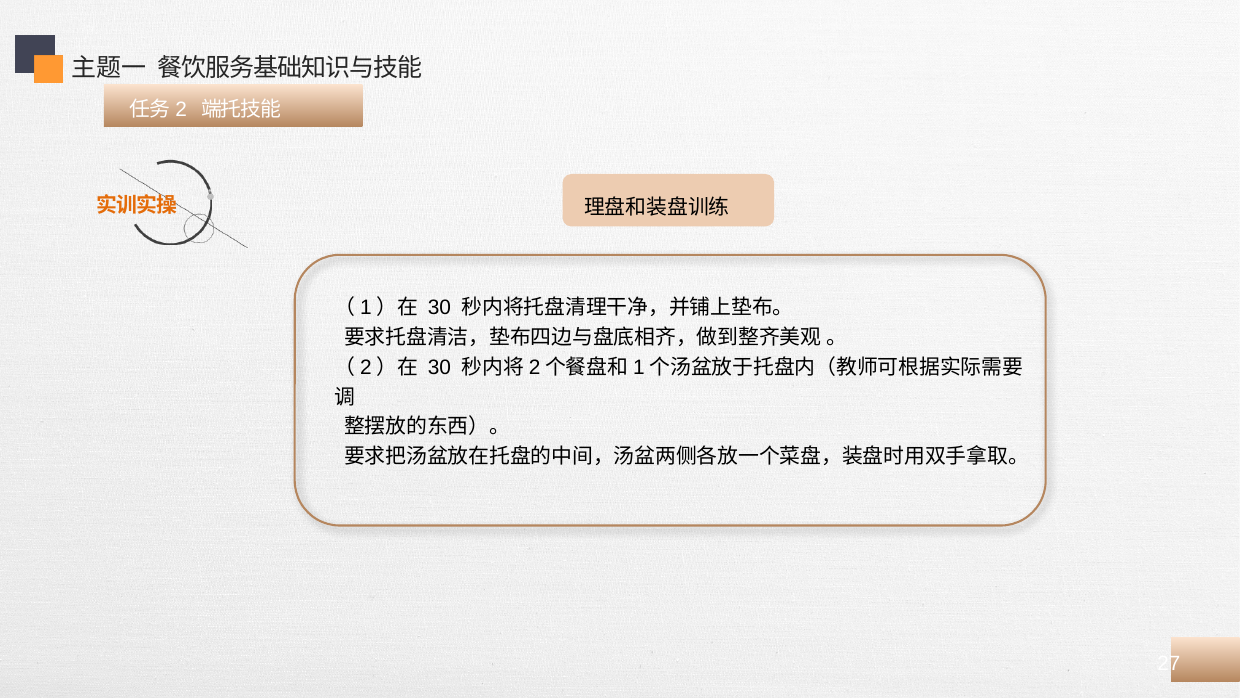

主题一  餐饮服务基础知识与技能

 任务2  端托技能
   理盘和装盘训练

（1）在 30 秒内将托盘清理干净，并铺上垫布。
 要求托盘清洁，垫布四边与盘底相齐，做到整齐美观 。
（2）在 30 秒内将2个餐盘和1个汤盆放于托盘内（教师可根据实际需要调
 整摆放的东西）。
 要求把汤盆放在托盘的中间，汤盆两侧各放一个菜盘，装盘时用双手拿取。